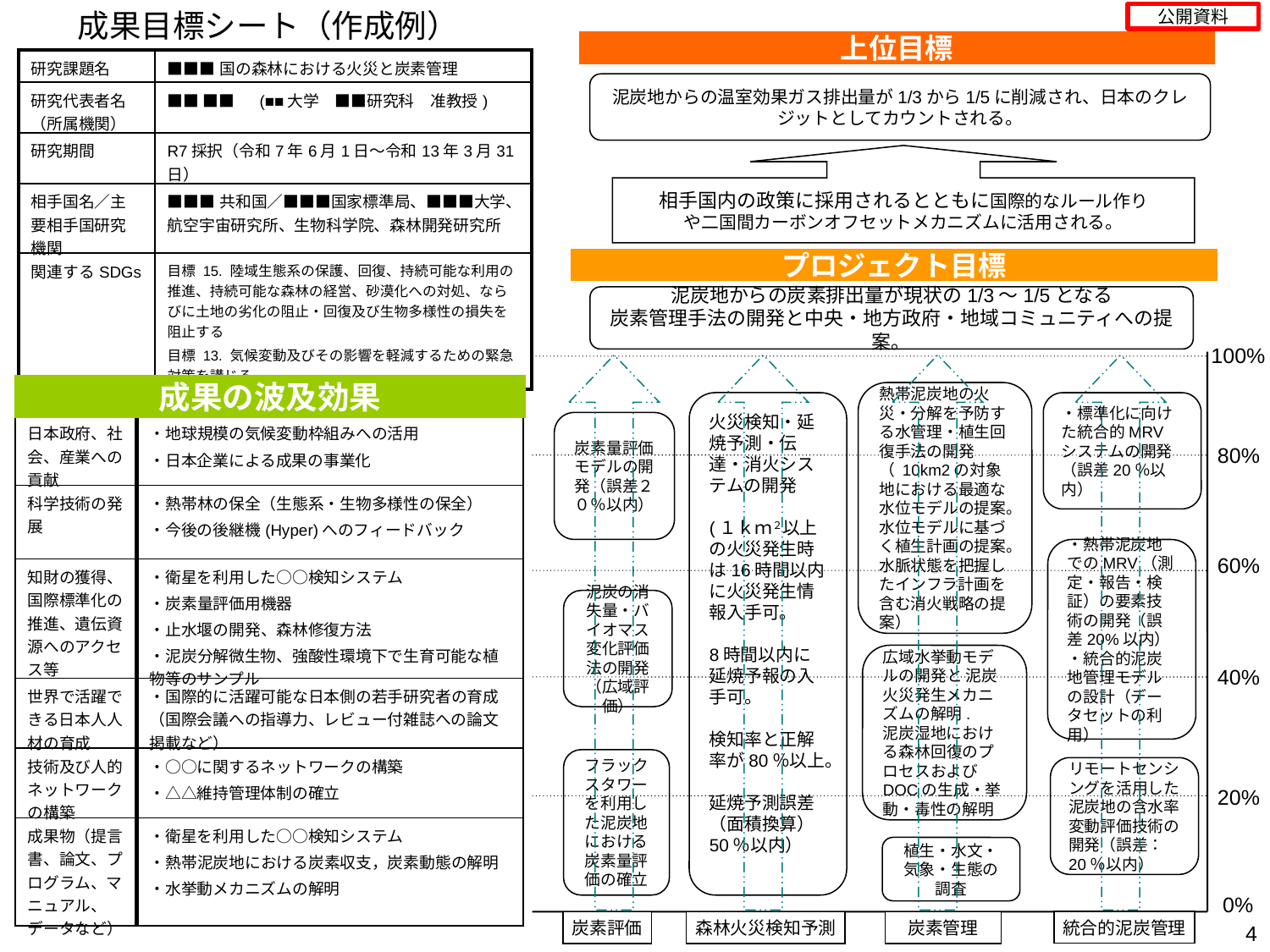

成果目標シート（作成例）
公開資料
上位目標
| 研究課題名 | ■■■国の森林における火災と炭素管理 |
| --- | --- |
| 研究代表者名 （所属機関） | ■■ ■■　(■■大学　■■研究科　准教授) |
| 研究期間 | R7採択（令和7年6月1日～令和13年3月31日） |
| 相手国名／主要相手国研究機関 | ■■■共和国／■■■国家標準局、■■■大学、航空宇宙研究所、生物科学院、森林開発研究所 |
| 関連するSDGs | 目標 15. 陸域生態系の保護、回復、持続可能な利用の推進、持続可能な森林の経営、砂漠化への対処、ならびに土地の劣化の阻止・回復及び生物多様性の損失を阻止する 目標 13. 気候変動及びその影響を軽減するための緊急対策を講じる 目標 12. 持続可能な生産消費形態を確保する |
泥炭地からの温室効果ガス排出量が1/3から1/5に削減され、日本のクレジットとしてカウントされる。
相手国内の政策に採用されるとともに国際的なルール作り
や二国間カーボンオフセットメカニズムに活用される。
プロジェクト目標
泥炭地からの炭素排出量が現状の1/3～1/5となる
炭素管理手法の開発と中央・地方政府・地域コミュニティへの提案。
100%

成果の波及効果
熱帯泥炭地の火災・分解を予防する水管理・植生回復手法の開発（ 10km2の対象地における最適な水位モデルの提案。
水位モデルに基づく植生計画の提案。
水脈状態を把握したインフラ計画を含む消火戦略の提案）
火災検知・延焼予測・伝達・消火システムの開発

(１ｋｍ２以上の火災発生時は16時間以内に火災発生情報入手可。

8時間以内に延焼予報の入手可。

検知率と正解
率が80％以上。

延焼予測誤差（面積換算）50％以内）

・標準化に向けた統合的MRVシステムの開発（誤差20％以内）

炭素量評価モデルの開発（誤差２０％以内）
| 日本政府、社会、産業への貢献 | ・地球規模の気候変動枠組みへの活用 ・日本企業による成果の事業化 |
| --- | --- |
| 科学技術の発展 | ・熱帯林の保全（生態系・生物多様性の保全） ・今後の後継機(Hyper)へのフィードバック |
| 知財の獲得、国際標準化の推進、遺伝資源へのアクセス等 | ・衛星を利用した○○検知システム ・炭素量評価用機器 ・止水堰の開発、森林修復方法 ・泥炭分解微生物、強酸性環境下で生育可能な植物等のサンプル |
| 世界で活躍できる日本人人材の育成 | ・国際的に活躍可能な日本側の若手研究者の育成（国際会議への指導力、レビュー付雑誌への論文掲載など） |
| 技術及び人的ネットワークの構築 | ・○○に関するネットワークの構築 ・△△維持管理体制の確立 |
| 成果物（提言書、論文、プログラム、マニュアル、データなど） | ・衛星を利用した○○検知システム ・熱帯泥炭地における炭素収支，炭素動態の解明 ・水挙動メカニズムの解明 |
80%

・熱帯泥炭地でのMRV（測定・報告・検証）の要素技術の開発（誤差20%以内）
・統合的泥炭地管理モデルの設計（データセットの利用）
60%

泥炭の消失量・バイオマス変化評価法の開発（広域評価）
広域水挙動モデルの開発と 泥炭火災発生メカニズムの解明.
泥炭湿地における森林回復のプロセスおよびDOCの生成・挙動・毒性の解明
40%

フラックスタワーを利用した泥炭地における炭素量評価の確立
リモートセンシングを活用した泥炭地の含水率変動評価技術の開発（誤差：20％以内）
20%

植生・水文・気象・生態の調査
0%
統合的泥炭管理

炭素評価
森林火災検知予測
炭素管理
4